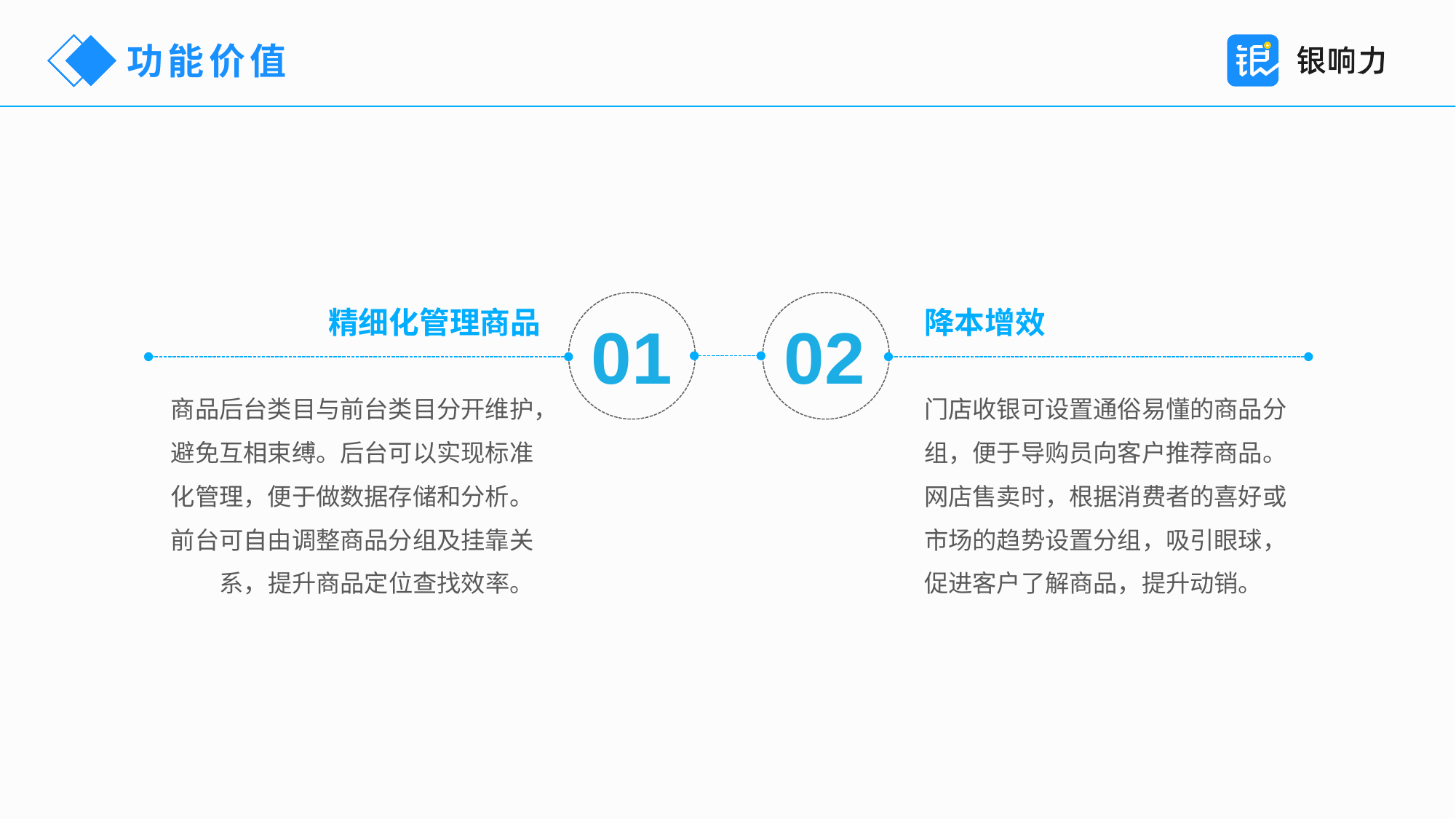

功能价值

精细化管理商品
降本增效
01
02
商品后台类目与前台类目分开维护，避免互相束缚。后台可以实现标准化管理，便于做数据存储和分析。前台可自由调整商品分组及挂靠关系，提升商品定位查找效率。
门店收银可设置通俗易懂的商品分组，便于导购员向客户推荐商品。 网店售卖时，根据消费者的喜好或市场的趋势设置分组，吸引眼球，促进客户了解商品，提升动销。